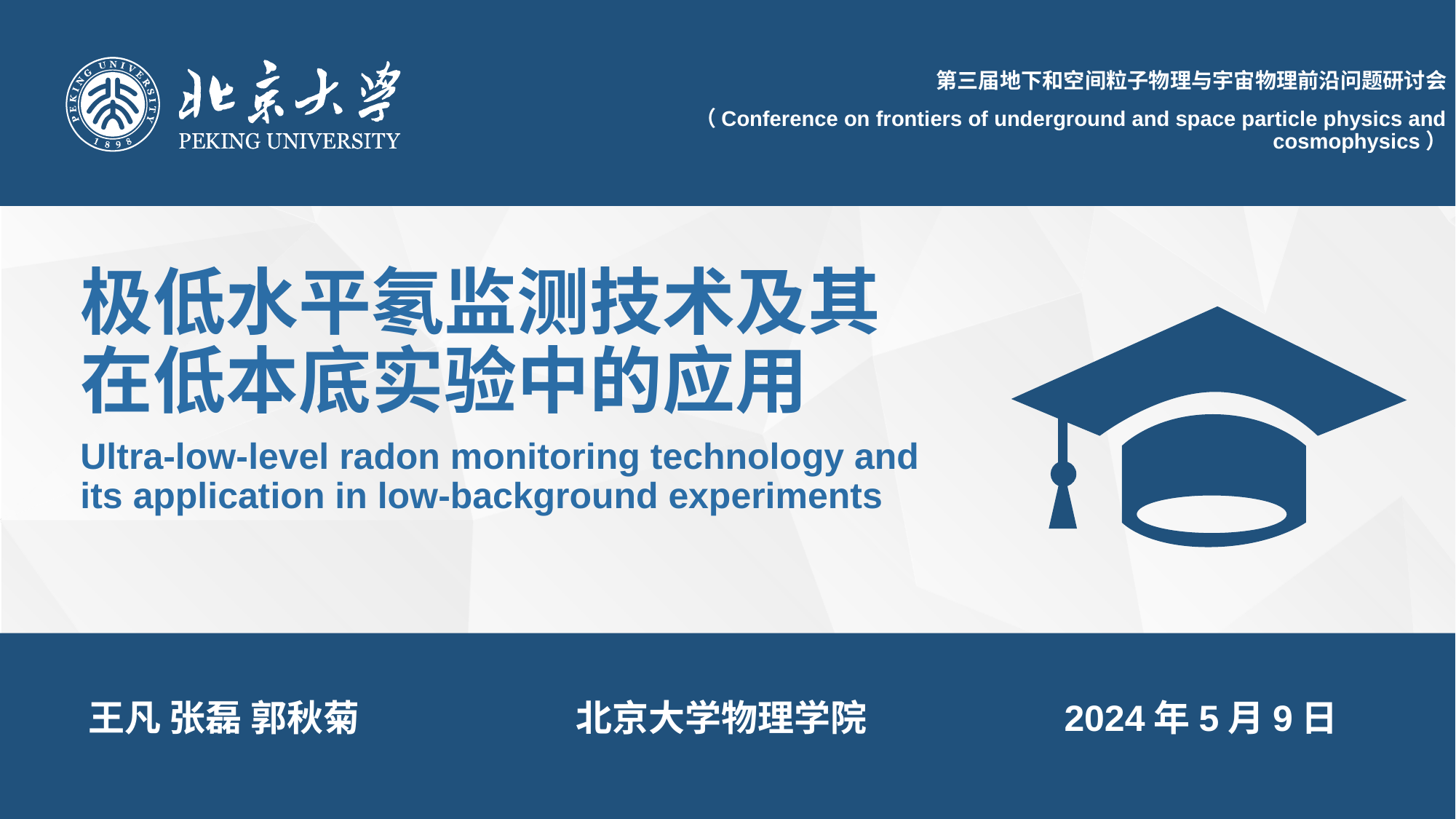

第三届地下和空间粒子物理与宇宙物理前沿问题研讨会
（Conference on frontiers of underground and space particle physics and cosmophysics）
极低水平氡监测技术及其在低本底实验中的应用
Ultra-low-level radon monitoring technology and its application in low-background experiments

2024年5月9日
王凡 张磊 郭秋菊
北京大学物理学院